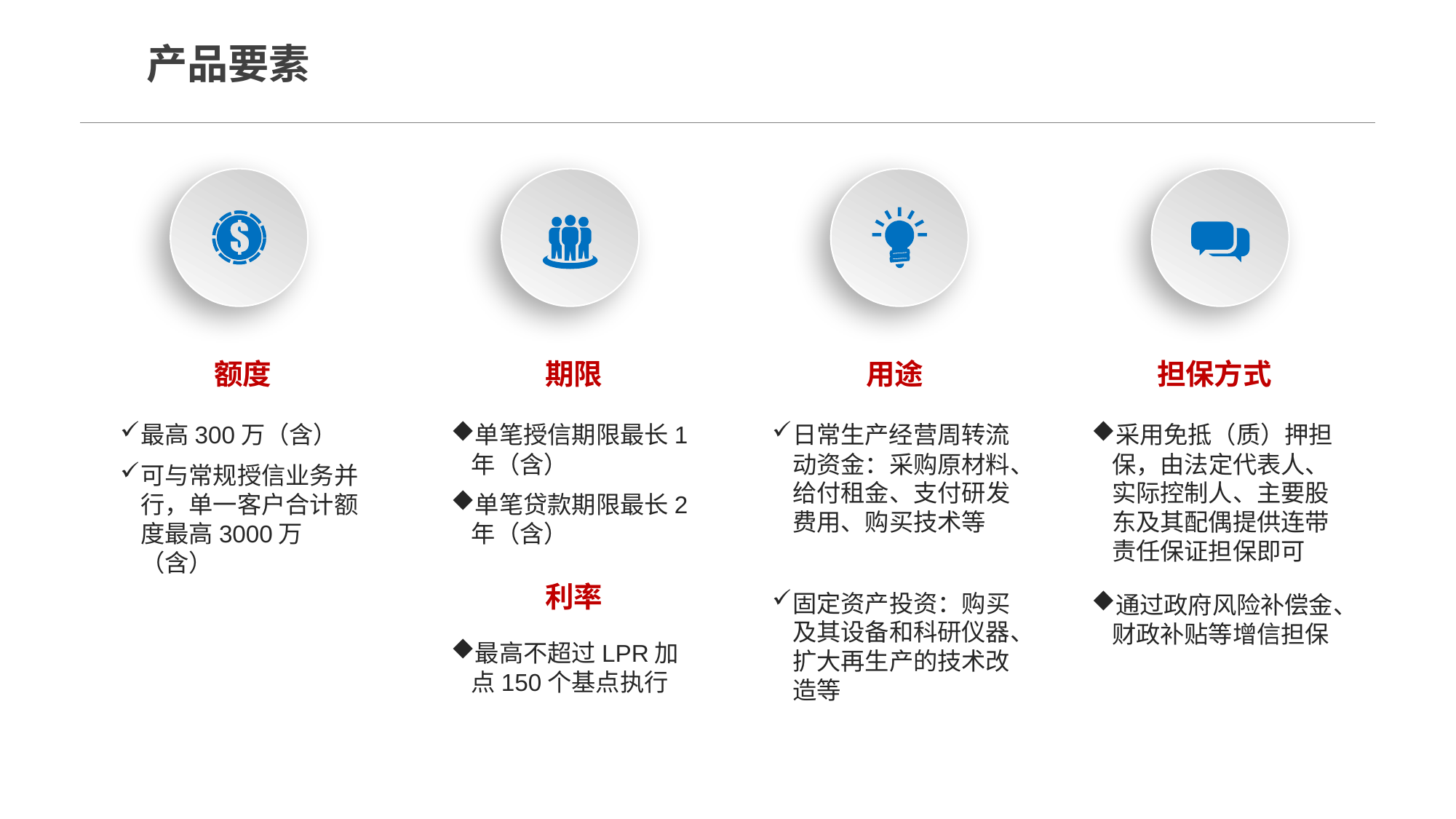

产品要素

额度
期限
用途
担保方式
最高300万（含）
可与常规授信业务并行，单一客户合计额度最高3000万（含）
日常生产经营周转流动资金：采购原材料、给付租金、支付研发费用、购买技术等

固定资产投资：购买及其设备和科研仪器、扩大再生产的技术改造等
采用免抵（质）押担保，由法定代表人、实际控制人、主要股东及其配偶提供连带责任保证担保即可

通过政府风险补偿金、财政补贴等增信担保
单笔授信期限最长1年（含）
单笔贷款期限最长2年（含）
利率
最高不超过LPR加点150个基点执行